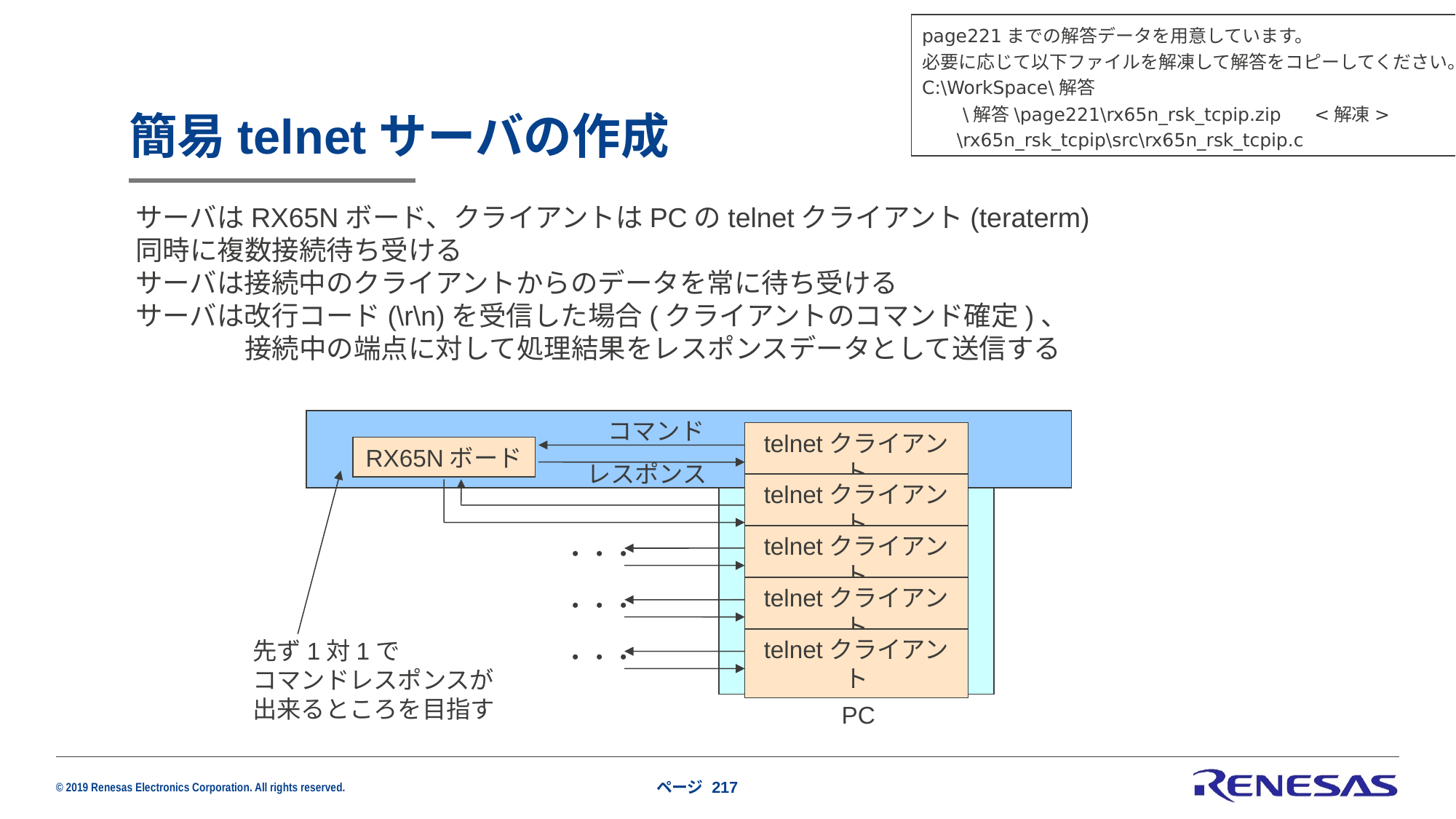

page221までの解答データを用意しています。
必要に応じて以下ファイルを解凍して解答をコピーしてください。
C:\WorkSpace\解答
　　\解答\page221\rx65n_rsk_tcpip.zip 　<解凍>
      \rx65n_rsk_tcpip\src\rx65n_rsk_tcpip.c
# 簡易telnetサーバの作成
サーバはRX65Nボード、クライアントはPCのtelnetクライアント(teraterm)
同時に複数接続待ち受ける
サーバは接続中のクライアントからのデータを常に待ち受ける
サーバは改行コード(\r\n)を受信した場合(クライアントのコマンド確定)、
	接続中の端点に対して処理結果をレスポンスデータとして送信する

コマンド

telnetクライアント
RX65Nボード

レスポンス

telnetクライアント

・・・
telnetクライアント

・・・
telnetクライアント

先ず1対1で
コマンドレスポンスが
出来るところを目指す
・・・
telnetクライアント

PC
ページ 217